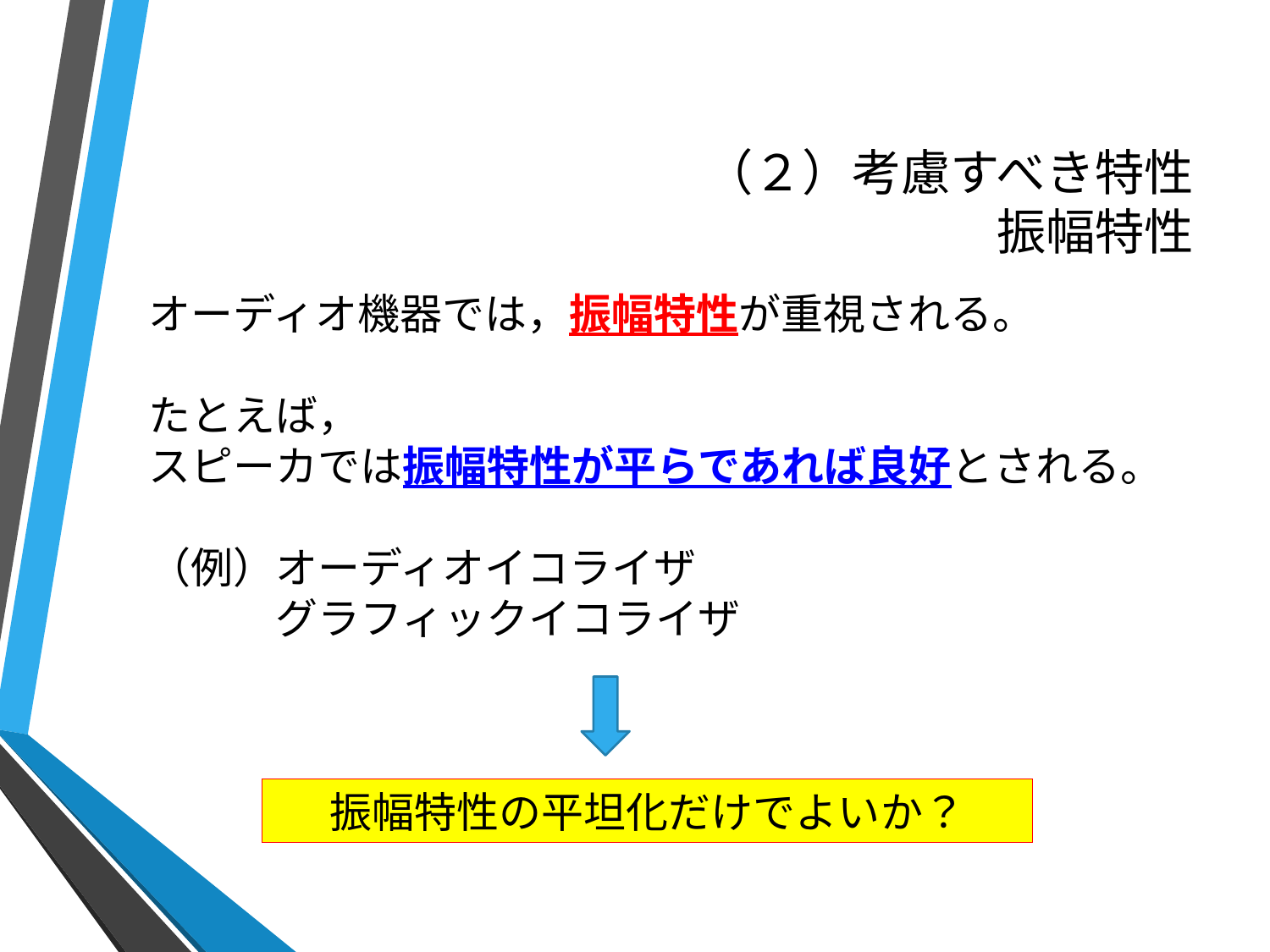

# （２）考慮すべき特性 振幅特性
オーディオ機器では，振幅特性が重視される。

たとえば，
スピーカでは振幅特性が平らであれば良好とされる。

（例）オーディオイコライザ
　　　グラフィックイコライザ

振幅特性の平坦化だけでよいか？